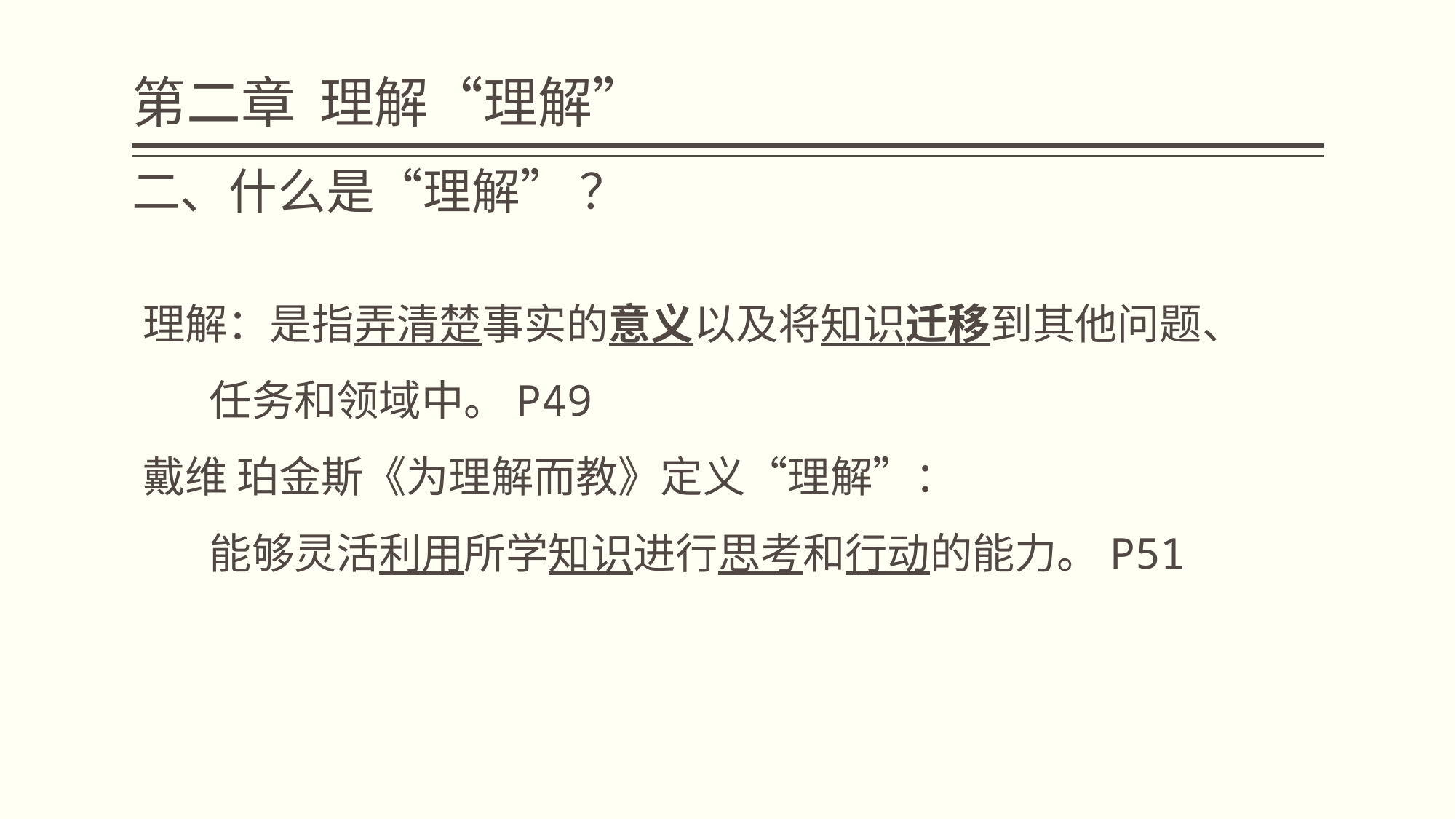

# 第二章  理解“理解”
二、什么是“理解” ？
理解：是指弄清楚事实的意义以及将知识迁移到其他问题、
      任务和领域中。P49
戴维 珀金斯《为理解而教》定义“理解”：
      能够灵活利用所学知识进行思考和行动的能力。P51